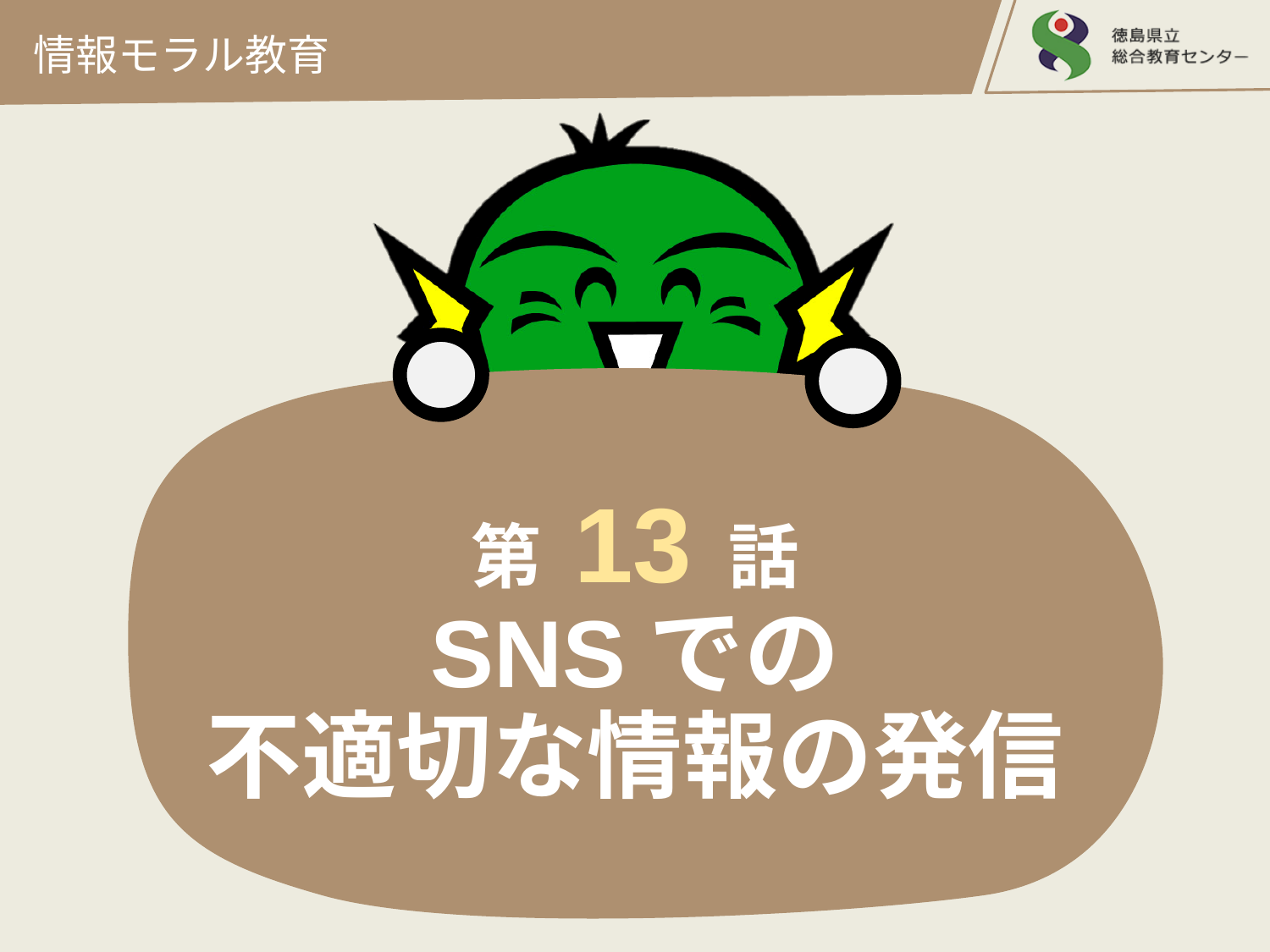

情報モラル教育
# 第 13 話 SNSでの 不適切な情報の発信